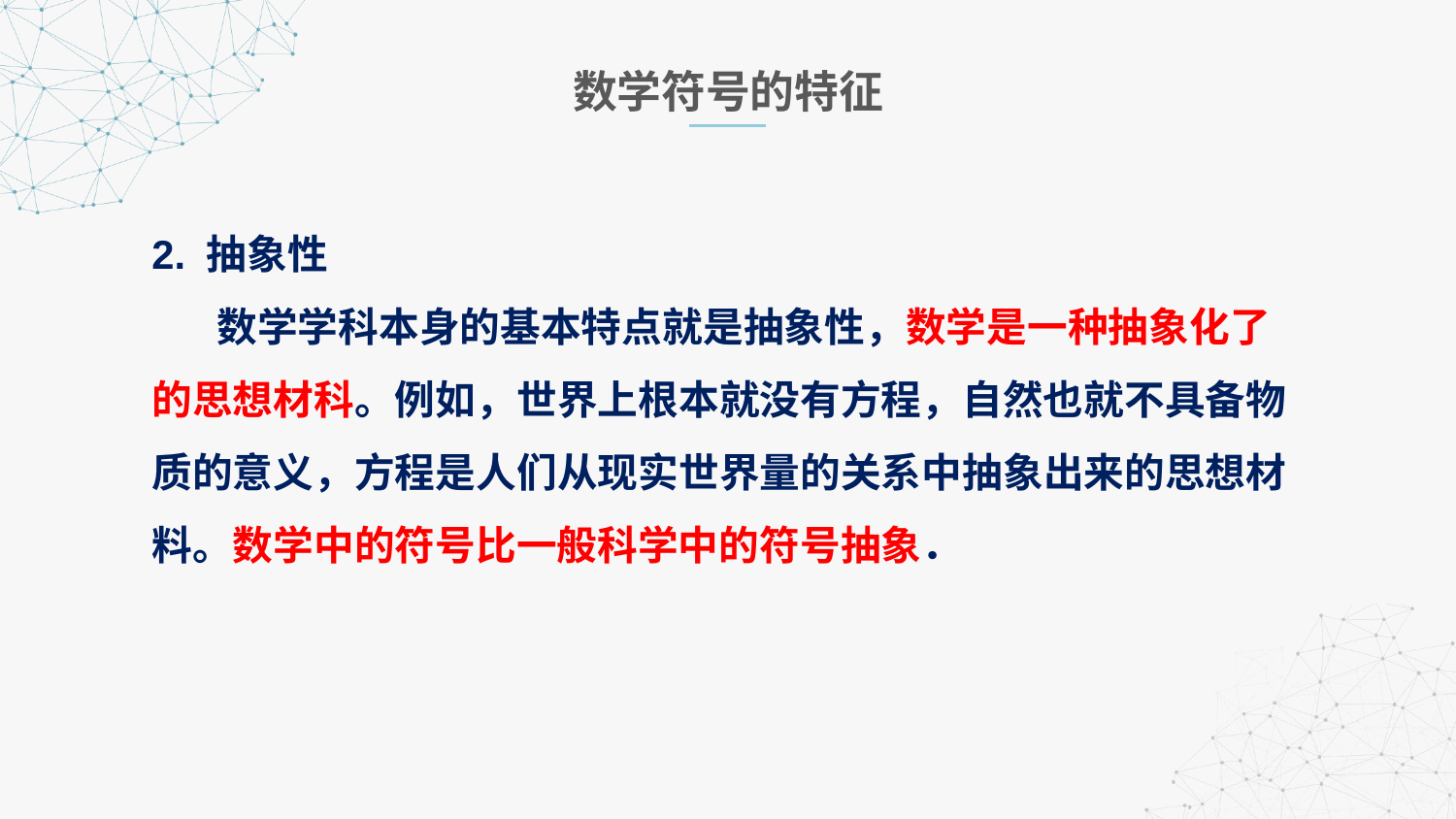

数学符号的特征
2. 抽象性
      数学学科本身的基本特点就是抽象性，数学是一种抽象化了的思想材科。例如，世界上根本就没有方程，自然也就不具备物质的意义，方程是人们从现实世界量的关系中抽象出来的思想材料。数学中的符号比一般科学中的符号抽象．